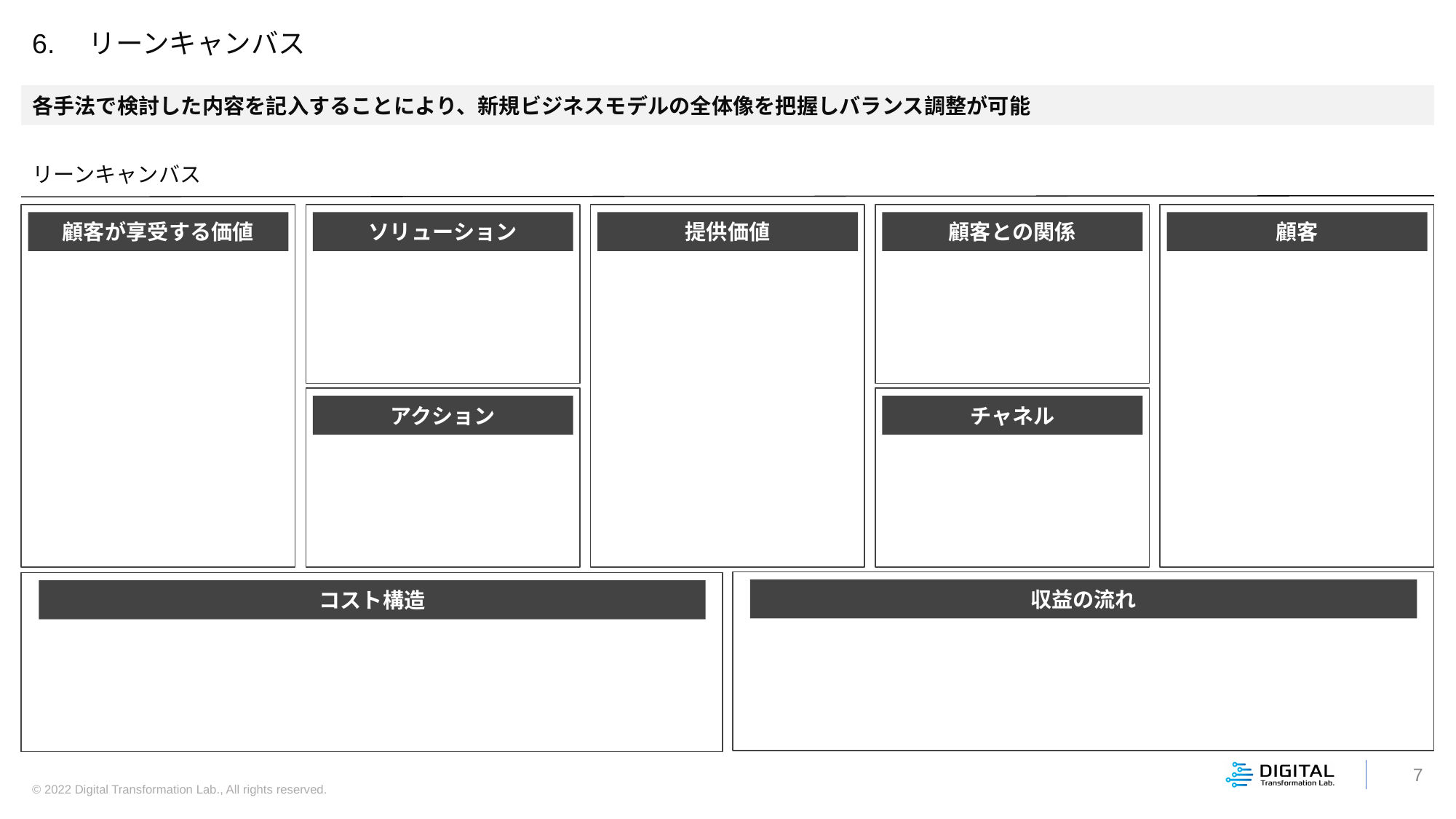

6.　リーンキャンバス
各手法で検討した内容を記入することにより、新規ビジネスモデルの全体像を把握しバランス調整が可能
リーンキャンバス

ソリューション
提供価値
顧客との関係
顧客
顧客が享受する価値

アクション
チャネル

収益の流れ
コスト構造

7